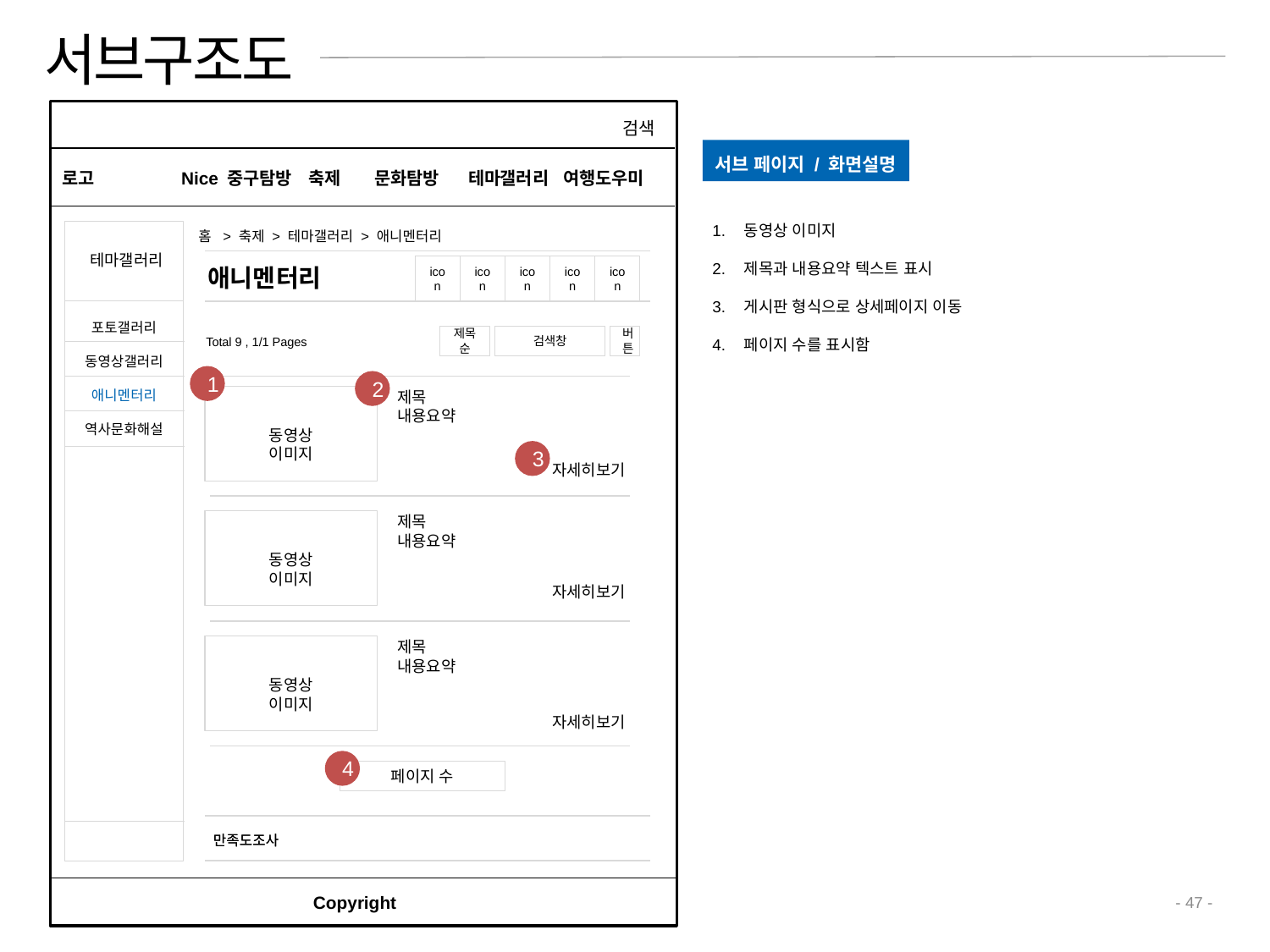

# 서브구조도
ㄷ
검색
서브 페이지 / 화면설명

로고
Nice 중구탐방	축제       문화탐방      테마갤러리   여행도우미
동영상 이미지
제목과 내용요약 텍스트 표시
게시판 형식으로 상세페이지 이동
페이지 수를 표시함

테마갤러리
홈  > 축제 > 테마갤러리 > 애니멘터리
애니멘터리
icon
icon
icon
icon
icon
포토갤러리
동영상갤러리
애니멘터리
역사문화해설

제목순
검색창
버튼
Total 9 , 1/1 Pages
1
2
제목
내용요약

동영상
이미지
3
자세히보기
제목
내용요약

동영상
이미지
자세히보기
제목
내용요약

동영상
이미지
자세히보기
4
페이지 수
만족도조사
만족도조사
Copyright